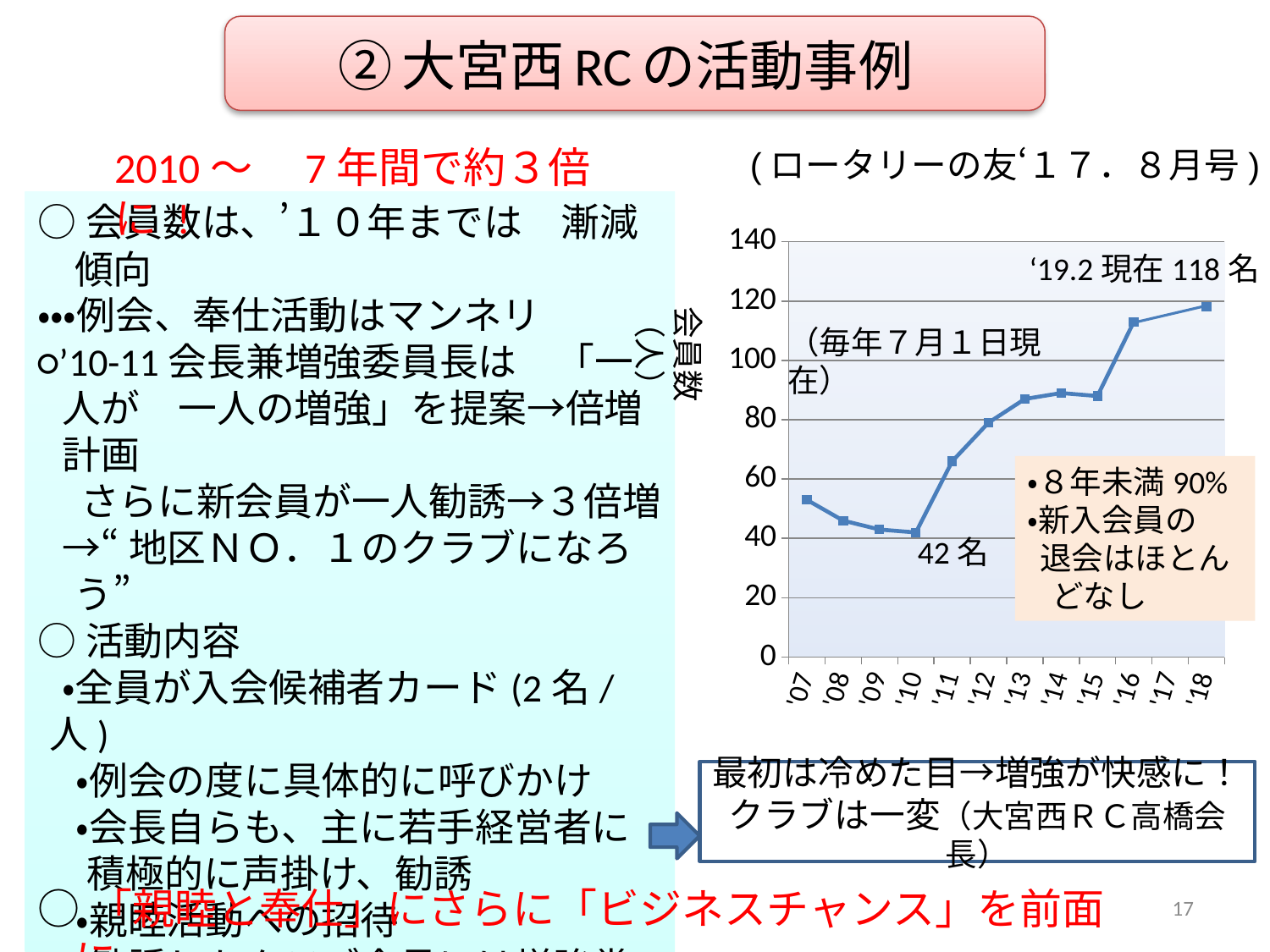

# ②大宮西RCの活動事例
2010～　7年間で約３倍に !
(ロータリーの友‘１７．８月号)
○会員数は、’１０年までは　漸減傾向
・・・例会、奉仕活動はマンネリ
○’10-11会長兼増強委員長は　「一人が　一人の増強」を提案→倍増計画
 さらに新会員が一人勧誘→３倍増
→“地区ＮＯ．１のクラブになろう”
○活動内容
・全員が入会候補者カード(2名/人)
　・例会の度に具体的に呼びかけ
　・会長自らも、主に若手経営者に積極的に声掛け、勧誘
　・親睦活動への招待
　・勧誘したクラブ会員には増強賞
　・入会後の研修の充実　など

### Chart

| Category | 会員数 |
|---|---|
| '07 | 53.0 |
| '08 | 46.0 |
| '09 | 43.0 |
| '10 | 42.0 |
| '11 | 66.0 |
| '12 | 79.0 |
| '13 | 87.0 |
| '14 | 89.0 |
| '15 | 88.0 |
| '16 | 113.0 |
| '17 | None |
| '18 | 118.0 |
‘19.2現在118名
会員数（人）
（毎年７月１日現在）
・８年未満90%
・新入会員の
退会はほとんどなし
42名
最初は冷めた目→増強が快感に！
クラブは一変（大宮西ＲＣ高橋会長）

○「親睦と奉仕」にさらに「ビジネスチャンス」を前面に
17